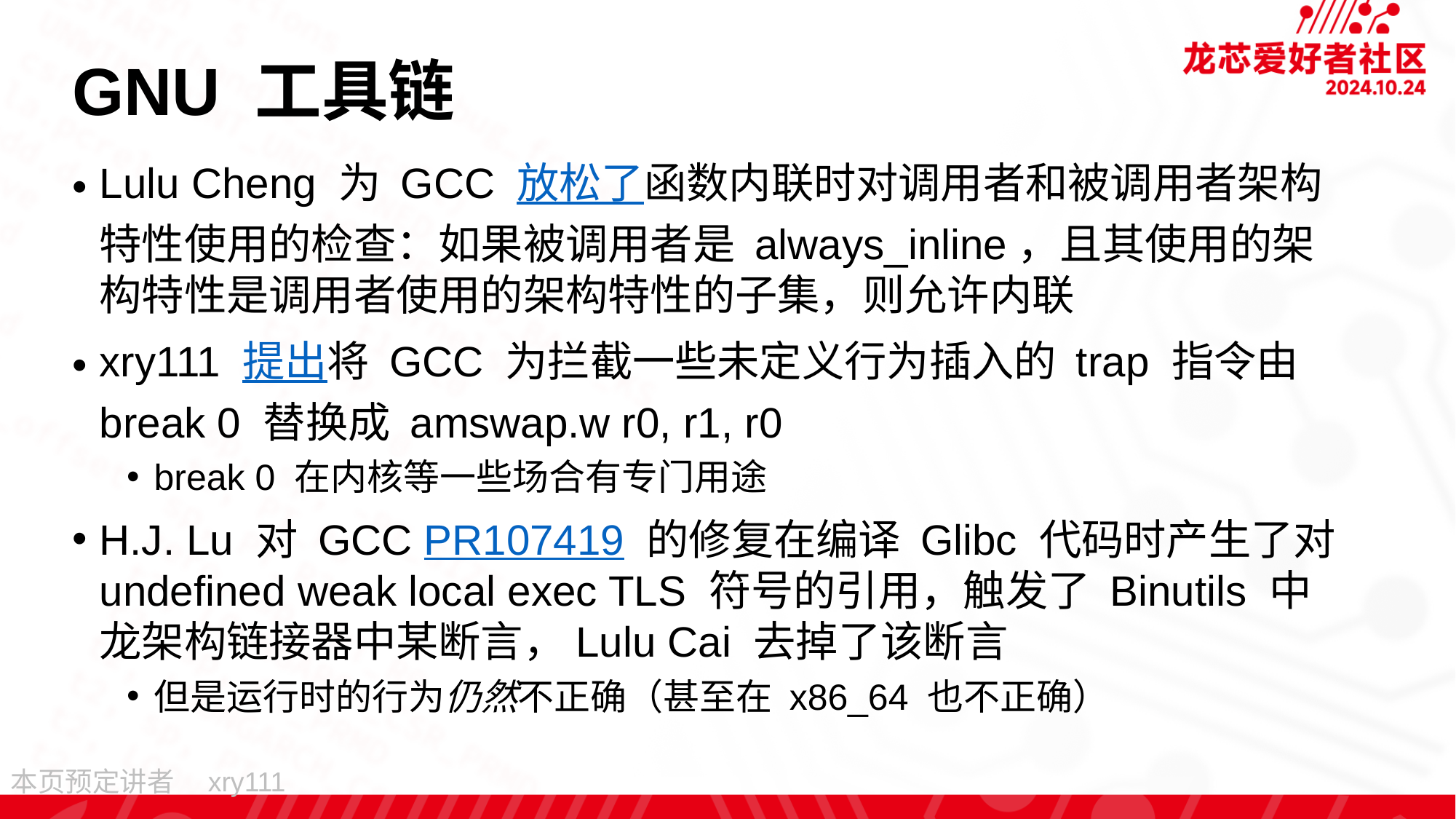

# GNU 工具链
Lulu Cheng 为 GCC 放松了函数内联时对调用者和被调用者架构特性使用的检查：如果被调用者是 always_inline，且其使用的架构特性是调用者使用的架构特性的子集，则允许内联
xry111 提出将 GCC 为拦截一些未定义行为插入的 trap 指令由 break 0 替换成 amswap.w r0, r1, r0
break 0 在内核等一些场合有专门用途
H.J. Lu 对 GCC PR107419 的修复在编译 Glibc 代码时产生了对 undefined weak local exec TLS 符号的引用，触发了 Binutils 中龙架构链接器中某断言，Lulu Cai 去掉了该断言
但是运行时的行为仍然不正确（甚至在 x86_64 也不正确）
xry111